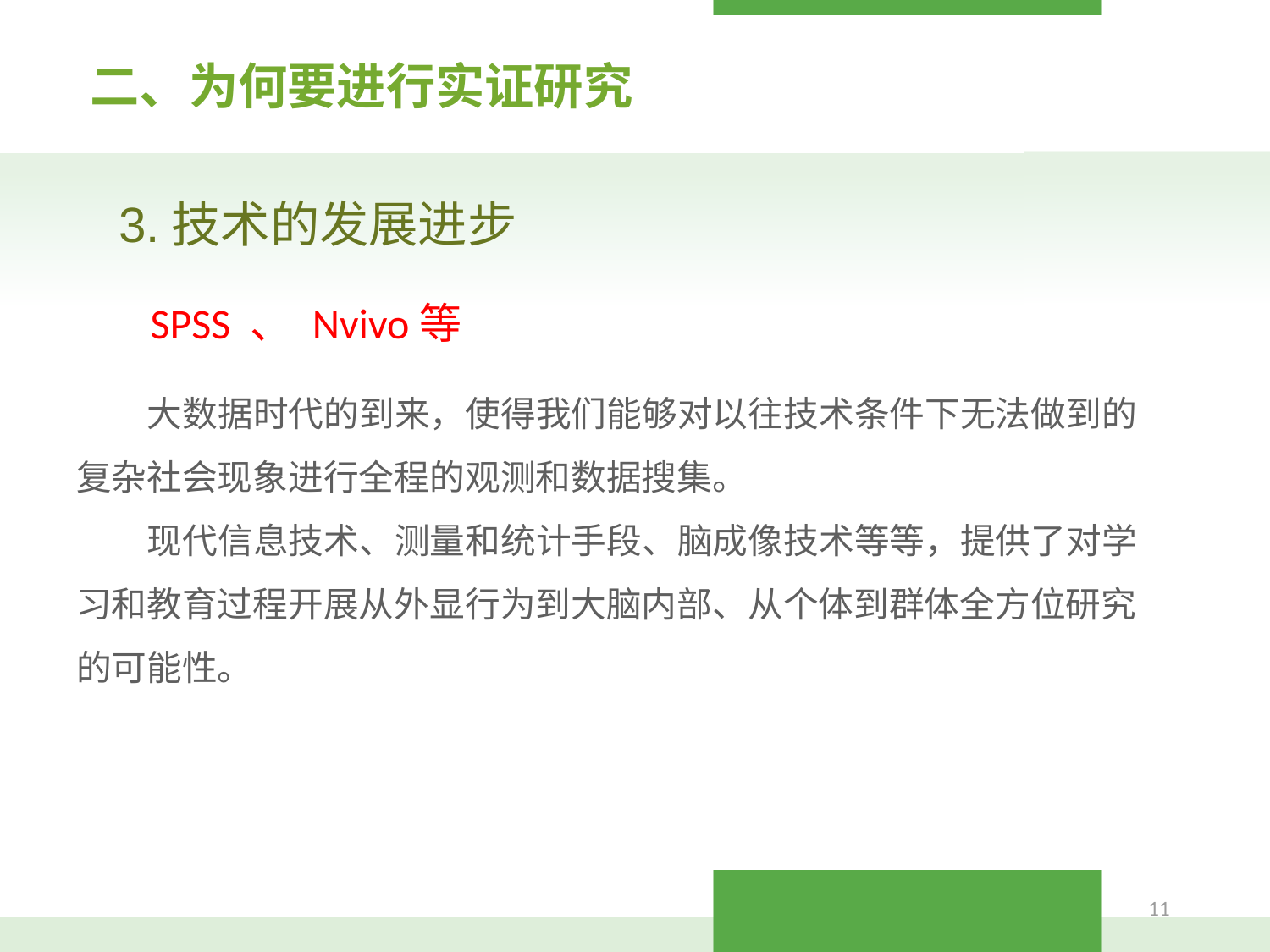

# 二、为何要进行实证研究
3.技术的发展进步

SPSS 、 Nvivo等
        大数据时代的到来，使得我们能够对以往技术条件下无法做到的复杂社会现象进行全程的观测和数据搜集。
        现代信息技术、测量和统计手段、脑成像技术等等，提供了对学习和教育过程开展从外显行为到大脑内部、从个体到群体全方位研究的可能性。
11